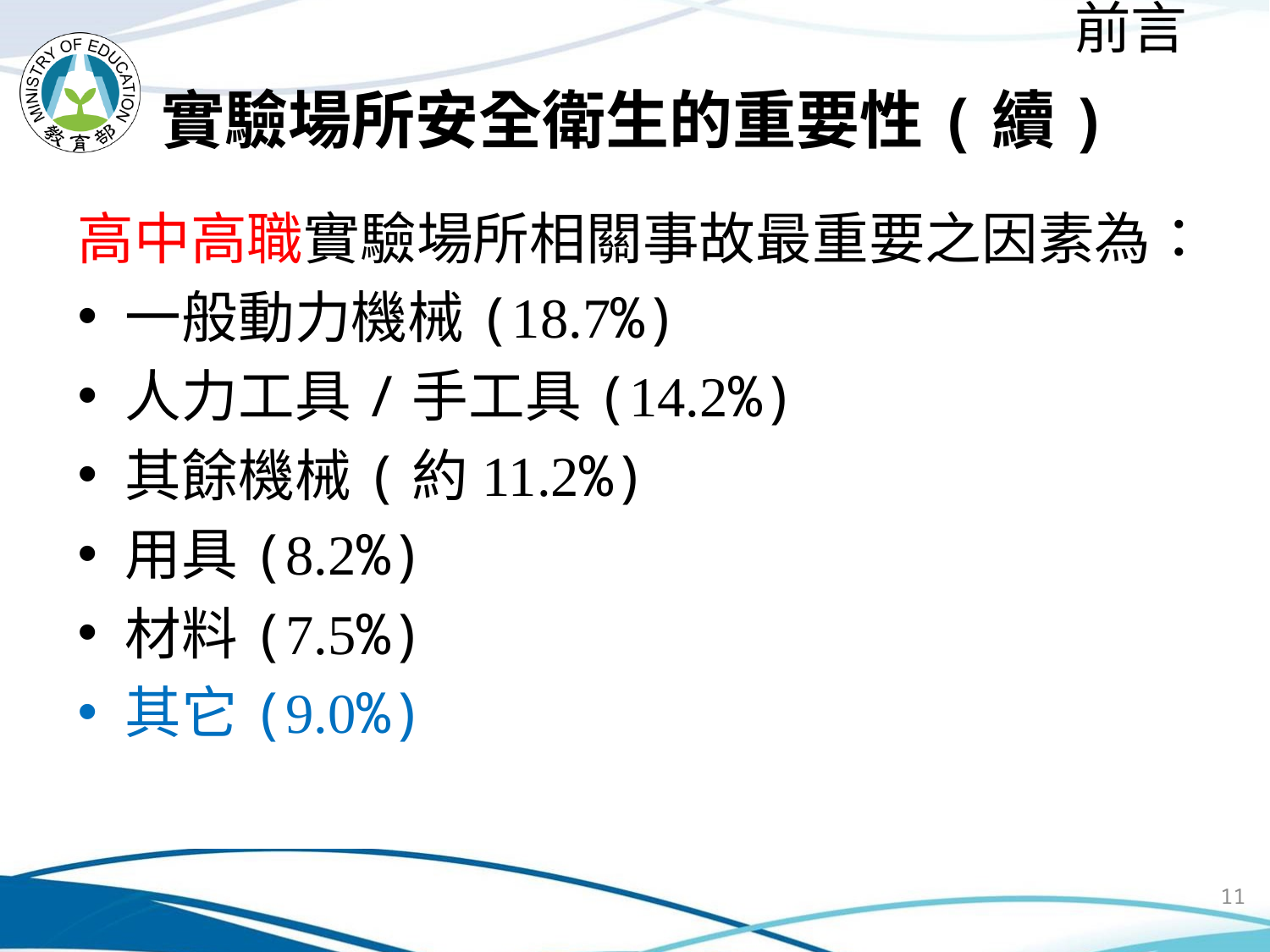

前言
# 實驗場所安全衛生的重要性(續)
高中高職實驗場所相關事故最重要之因素為：
一般動力機械(18.7%)
人力工具/手工具(14.2%)
其餘機械(約11.2%)
用具(8.2%)
材料(7.5%)
其它(9.0%)

11